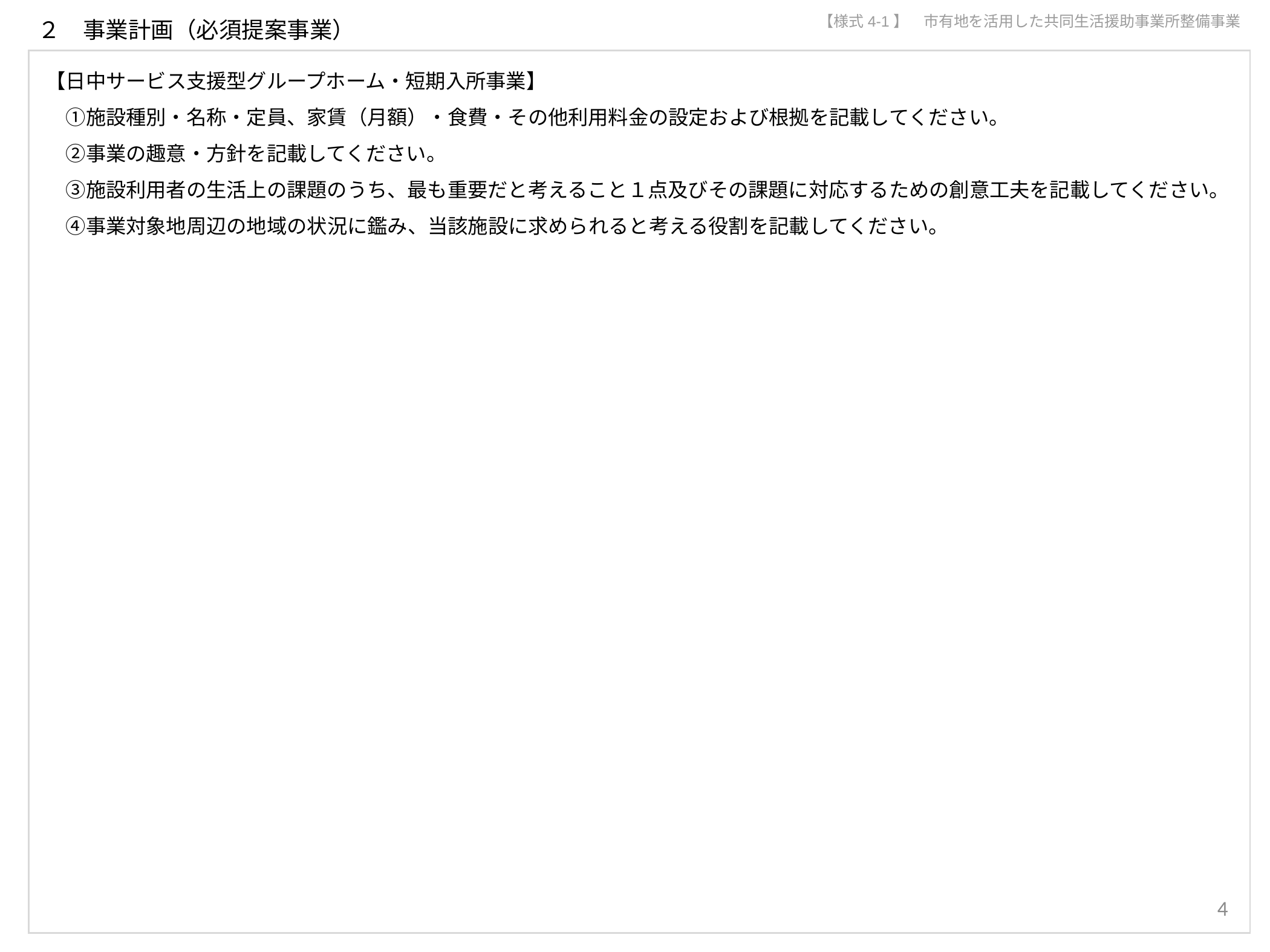

【様式4-1】　市有地を活用した共同生活援助事業所整備事業
２　事業計画（必須提案事業）

【日中サービス支援型グループホーム・短期入所事業】
　①施設種別・名称・定員、家賃（月額）・食費・その他利用料金の設定および根拠を記載してください。
　②事業の趣意・方針を記載してください。
　③施設利用者の生活上の課題のうち、最も重要だと考えること１点及びその課題に対応するための創意工夫を記載してください。
　④事業対象地周辺の地域の状況に鑑み、当該施設に求められると考える役割を記載してください。

4